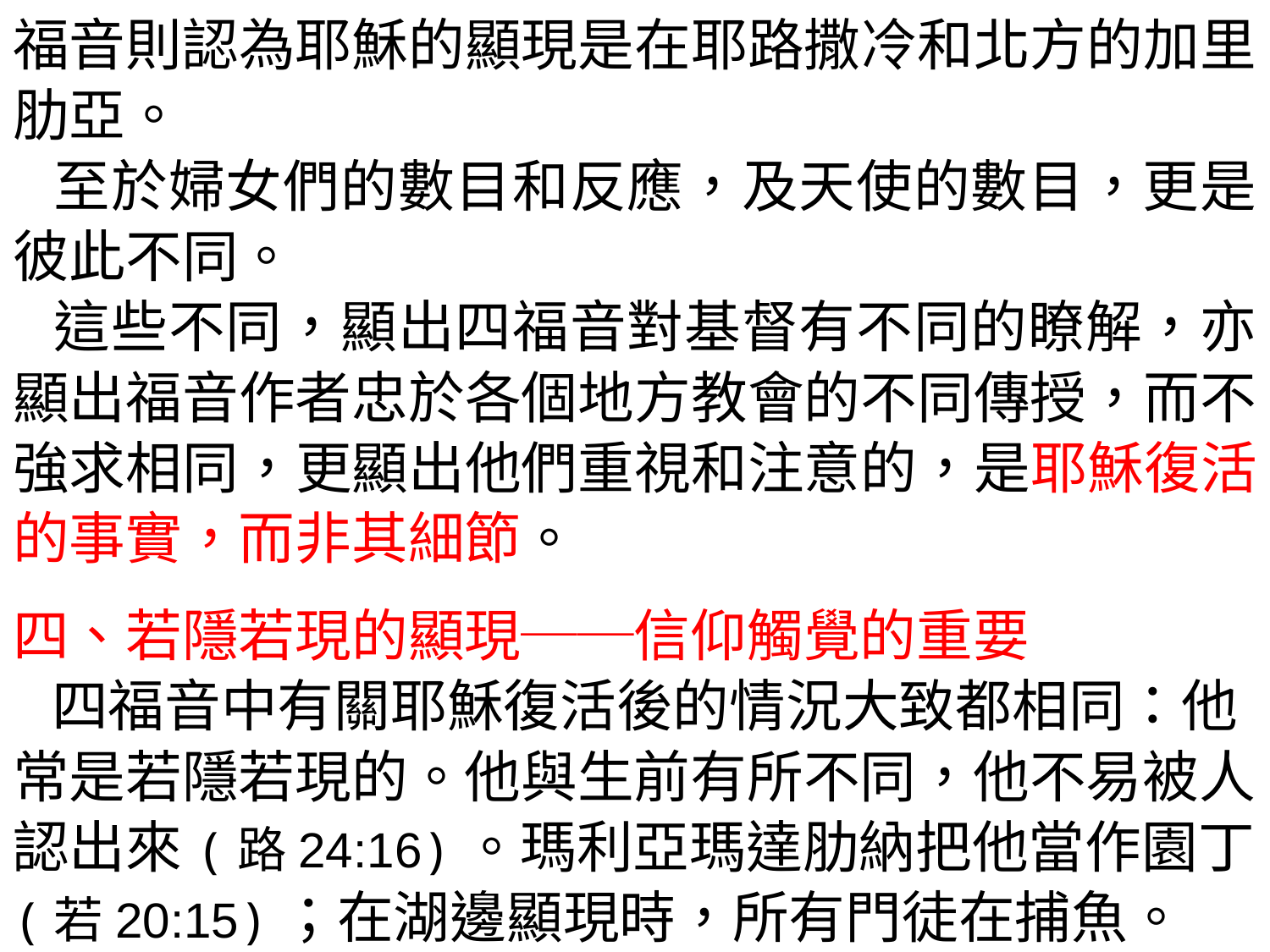

福音則認為耶穌的顯現是在耶路撒冷和北方的加里肋亞。
  至於婦女們的數目和反應，及天使的數目，更是彼此不同。
  這些不同，顯出四福音對基督有不同的瞭解，亦顯出福音作者忠於各個地方教會的不同傳授，而不強求相同，更顯出他們重視和注意的，是耶穌復活的事實，而非其細節。
四、若隱若現的顯現──信仰觸覺的重要
  四福音中有關耶穌復活後的情況大致都相同：他常是若隱若現的。他與生前有所不同，他不易被人認出來(路24:16)。瑪利亞瑪達肋納把他當作園丁(若20:15)；在湖邊顯現時，所有門徒在捕魚。